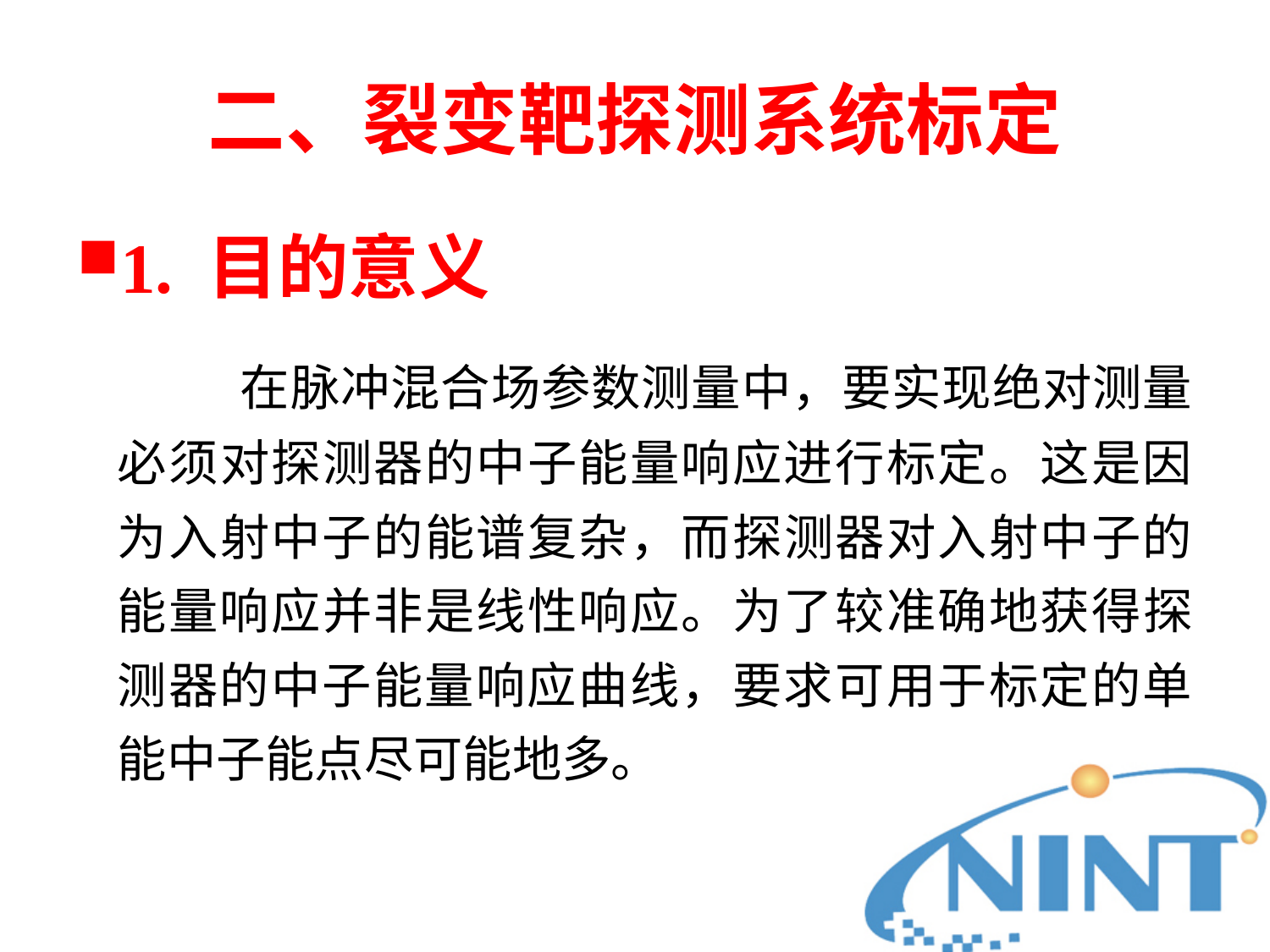

# 二、裂变靶探测系统标定
1. 目的意义
        在脉冲混合场参数测量中，要实现绝对测量必须对探测器的中子能量响应进行标定。这是因为入射中子的能谱复杂，而探测器对入射中子的能量响应并非是线性响应。为了较准确地获得探测器的中子能量响应曲线，要求可用于标定的单能中子能点尽可能地多。